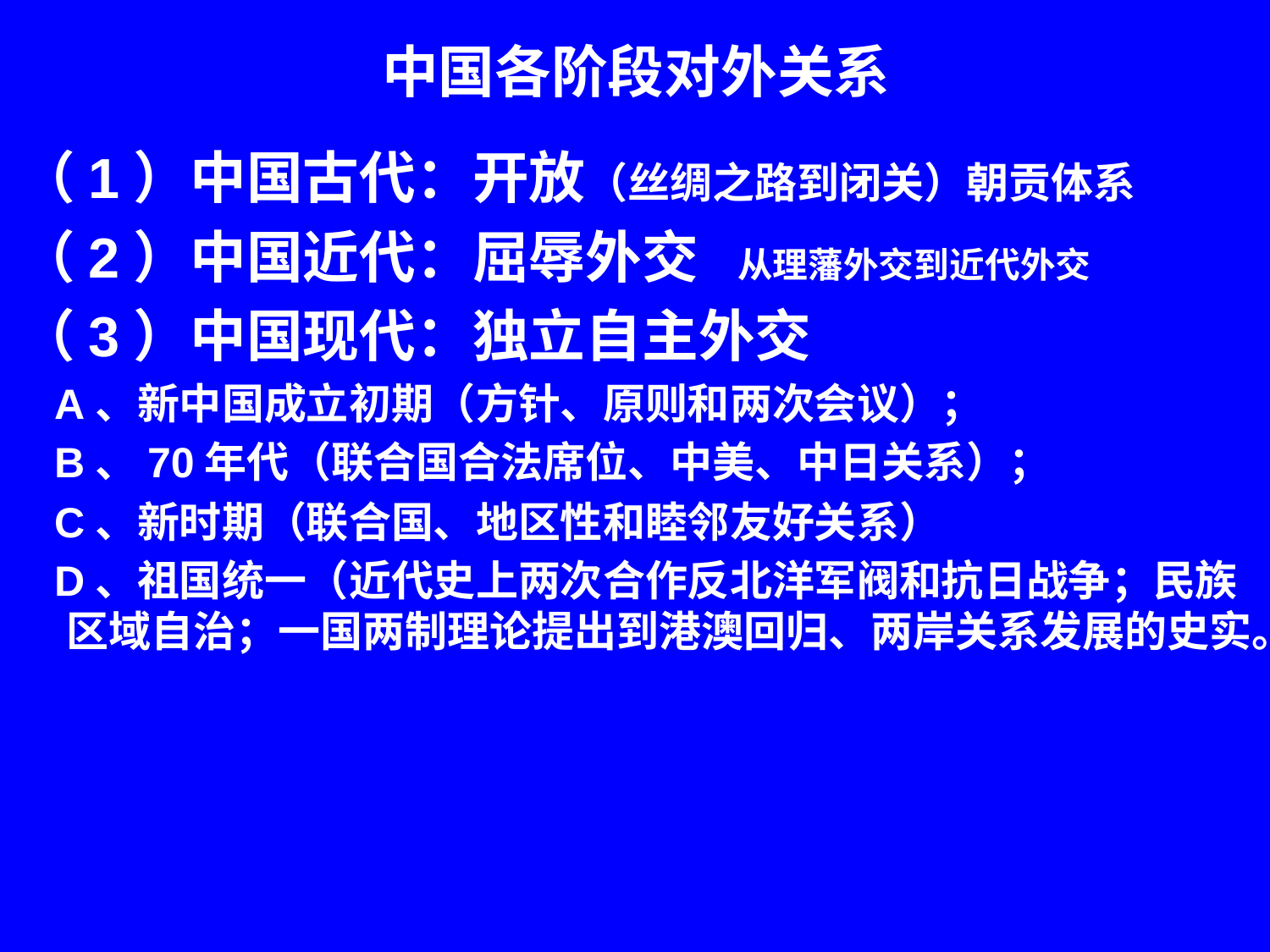

# 中国各阶段对外关系
（1）中国古代：开放（丝绸之路到闭关）朝贡体系
（2）中国近代：屈辱外交   从理藩外交到近代外交
（3）中国现代：独立自主外交
   A、新中国成立初期（方针、原则和两次会议）；
   B、70年代（联合国合法席位、中美、中日关系）；
   C、新时期（联合国、地区性和睦邻友好关系）
   D、祖国统一（近代史上两次合作反北洋军阀和抗日战争；民族区域自治；一国两制理论提出到港澳回归、两岸关系发展的史实。